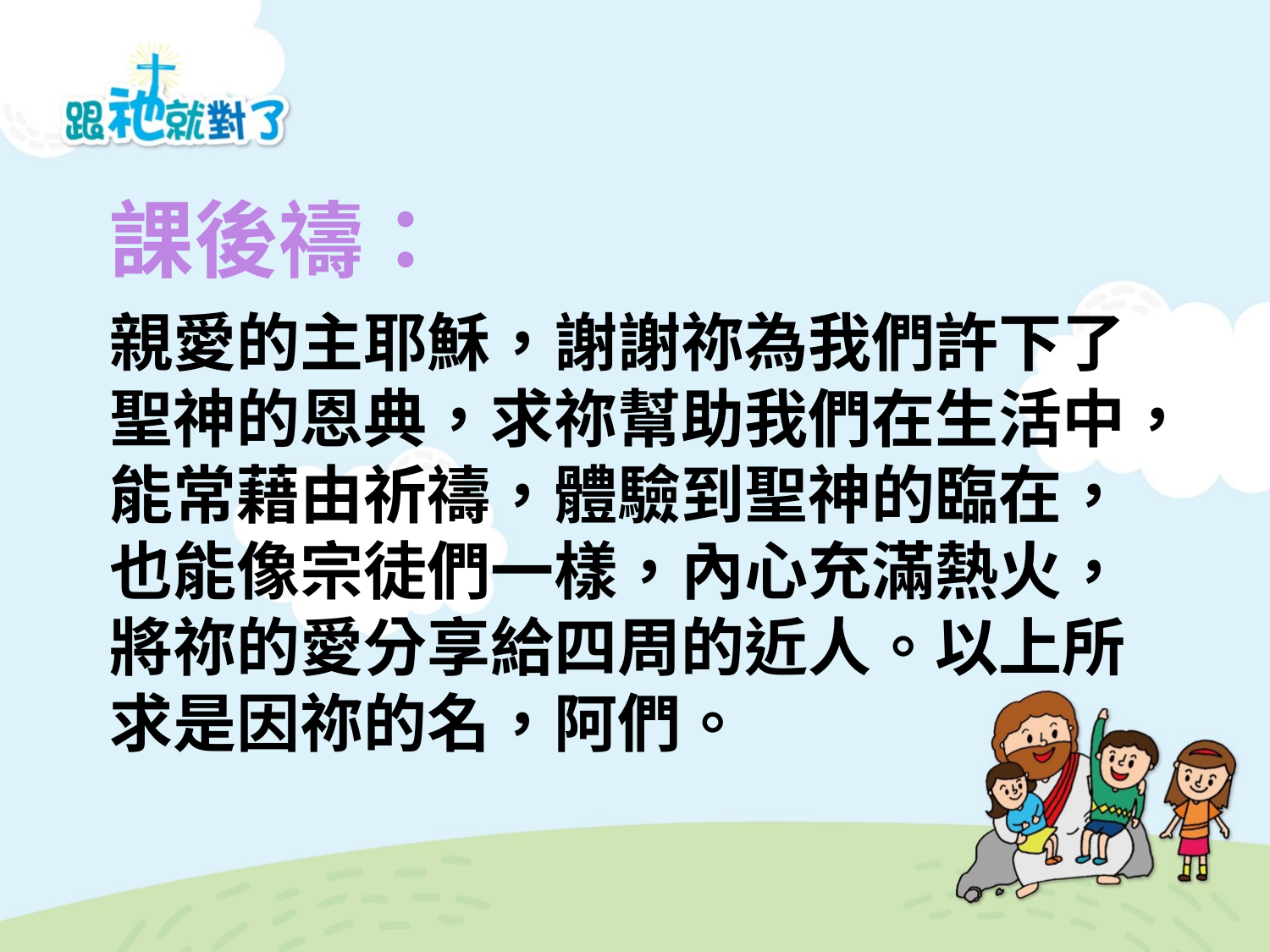

課後禱：
親愛的主耶穌，謝謝祢為我們許下了聖神的恩典，求祢幫助我們在生活中，能常藉由祈禱，體驗到聖神的臨在，也能像宗徒們一樣，內心充滿熱火，將祢的愛分享給四周的近人。以上所求是因祢的名，阿們。